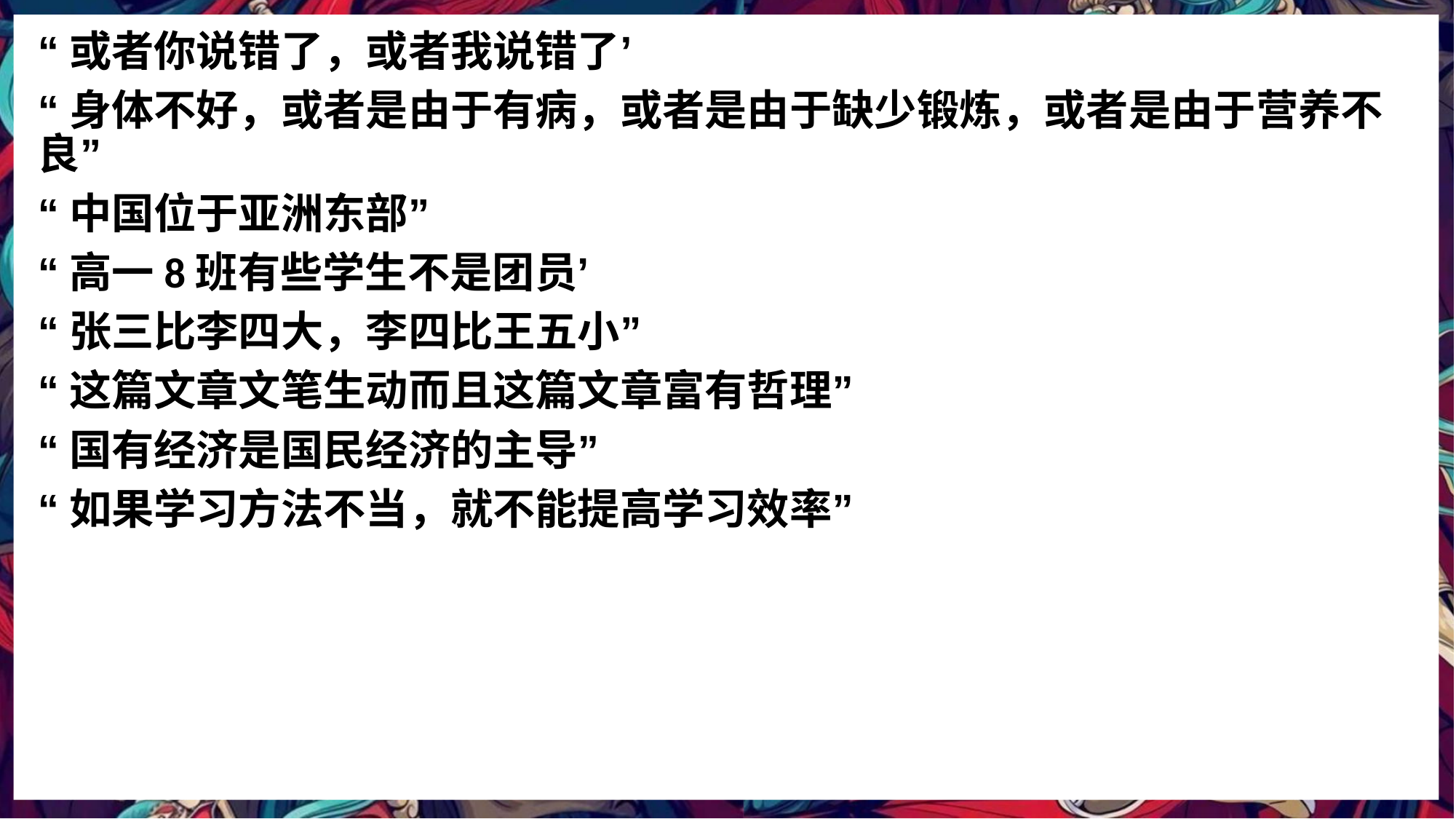

“或者你说错了，或者我说错了’
“身体不好，或者是由于有病，或者是由于缺少锻炼，或者是由于营养不良”
“中国位于亚洲东部”
“高一8班有些学生不是团员’
“张三比李四大，李四比王五小”
“这篇文章文笔生动而且这篇文章富有哲理”
“国有经济是国民经济的主导”
“如果学习方法不当，就不能提高学习效率”